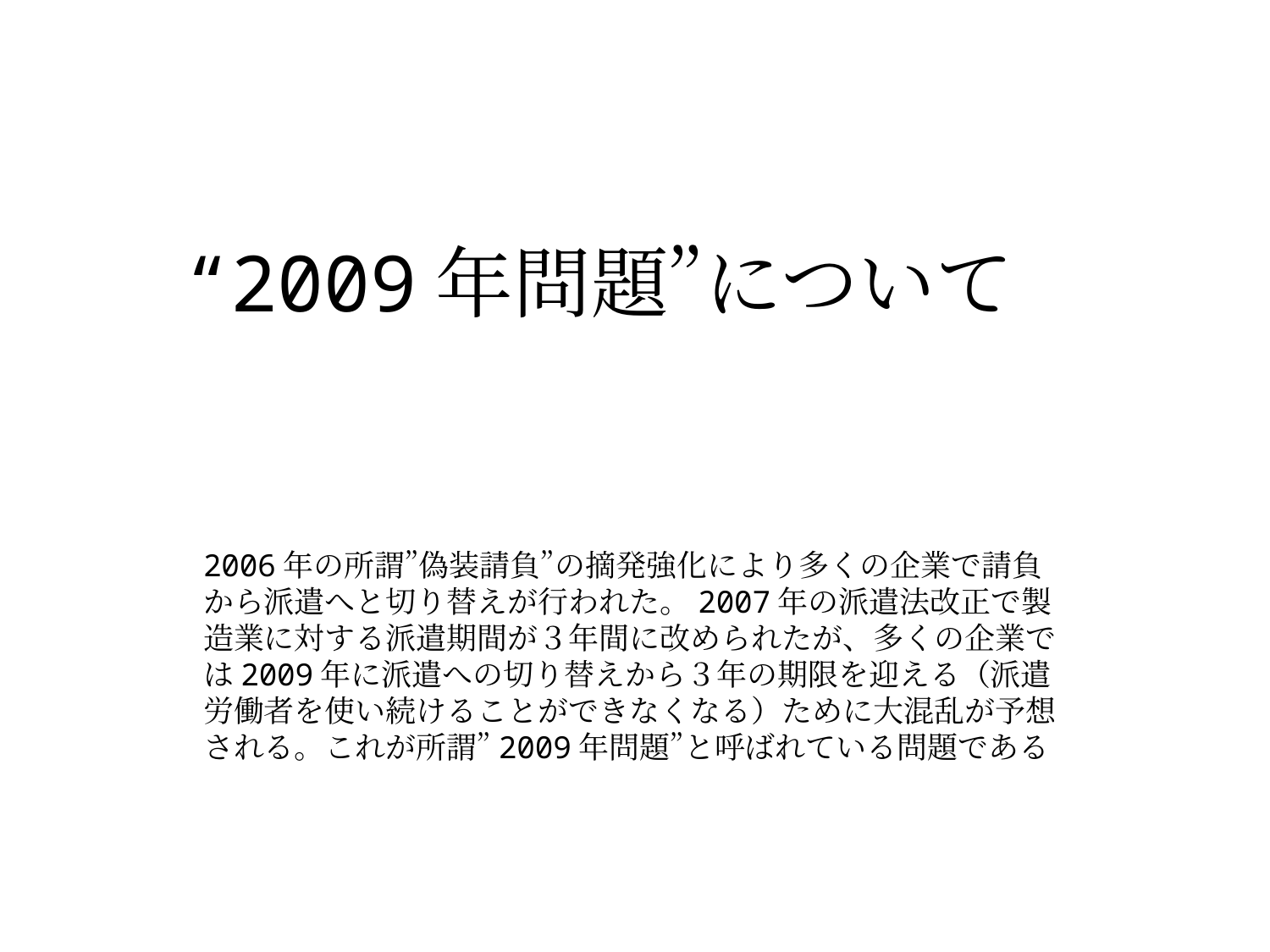

# “2009年問題”について
2006年の所謂”偽装請負”の摘発強化により多くの企業で請負から派遣へと切り替えが行われた。2007年の派遣法改正で製造業に対する派遣期間が３年間に改められたが、多くの企業では2009年に派遣への切り替えから３年の期限を迎える（派遣労働者を使い続けることができなくなる）ために大混乱が予想される。これが所謂”2009年問題”と呼ばれている問題である